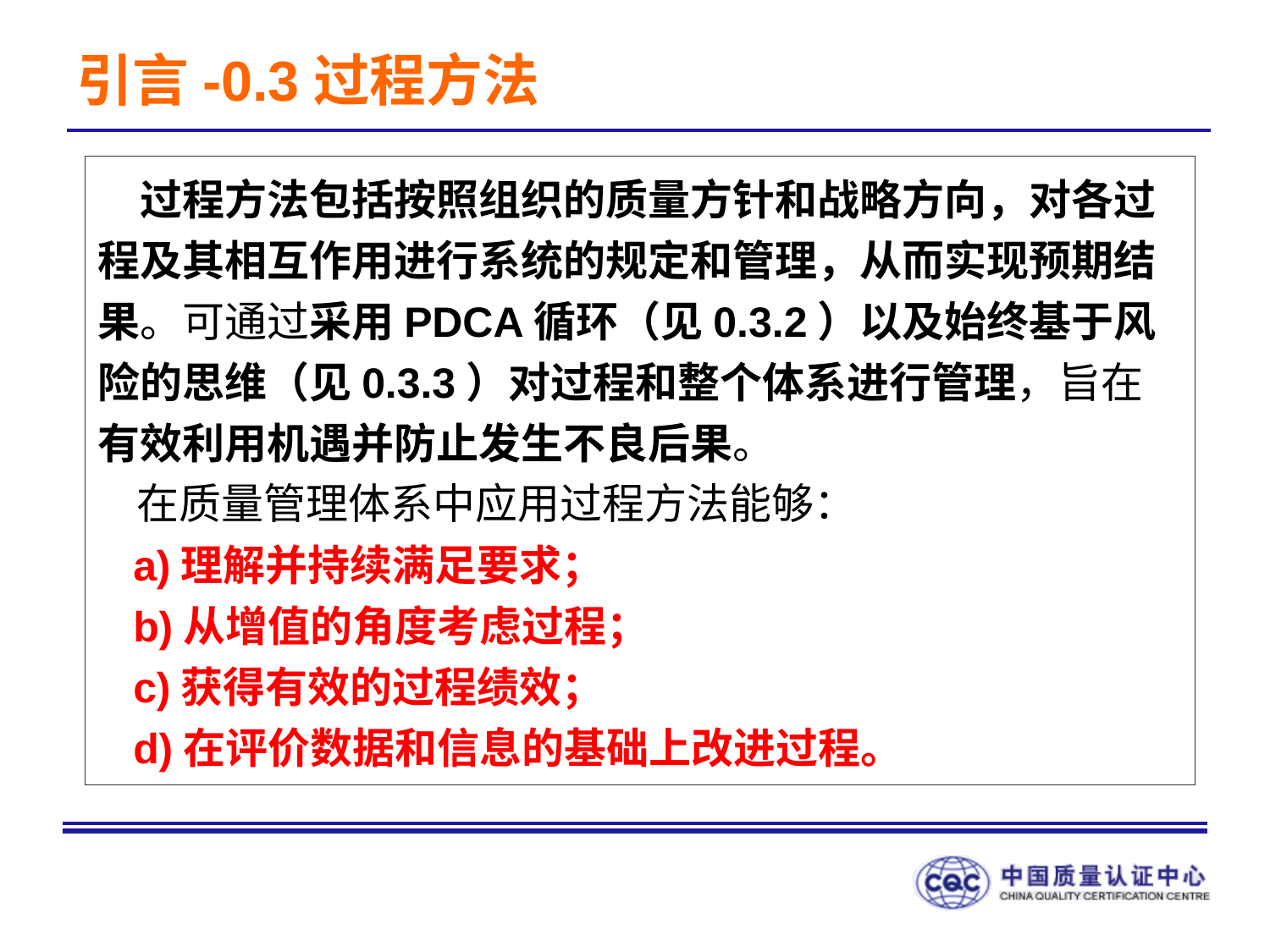

引言-0.3过程方法
　过程方法包括按照组织的质量方针和战略方向，对各过程及其相互作用进行系统的规定和管理，从而实现预期结果。可通过采用PDCA循环（见0.3.2）以及始终基于风险的思维（见0.3.3）对过程和整个体系进行管理，旨在有效利用机遇并防止发生不良后果。
   在质量管理体系中应用过程方法能够：
   a)理解并持续满足要求；
   b)从增值的角度考虑过程；
   c)获得有效的过程绩效；
   d)在评价数据和信息的基础上改进过程。